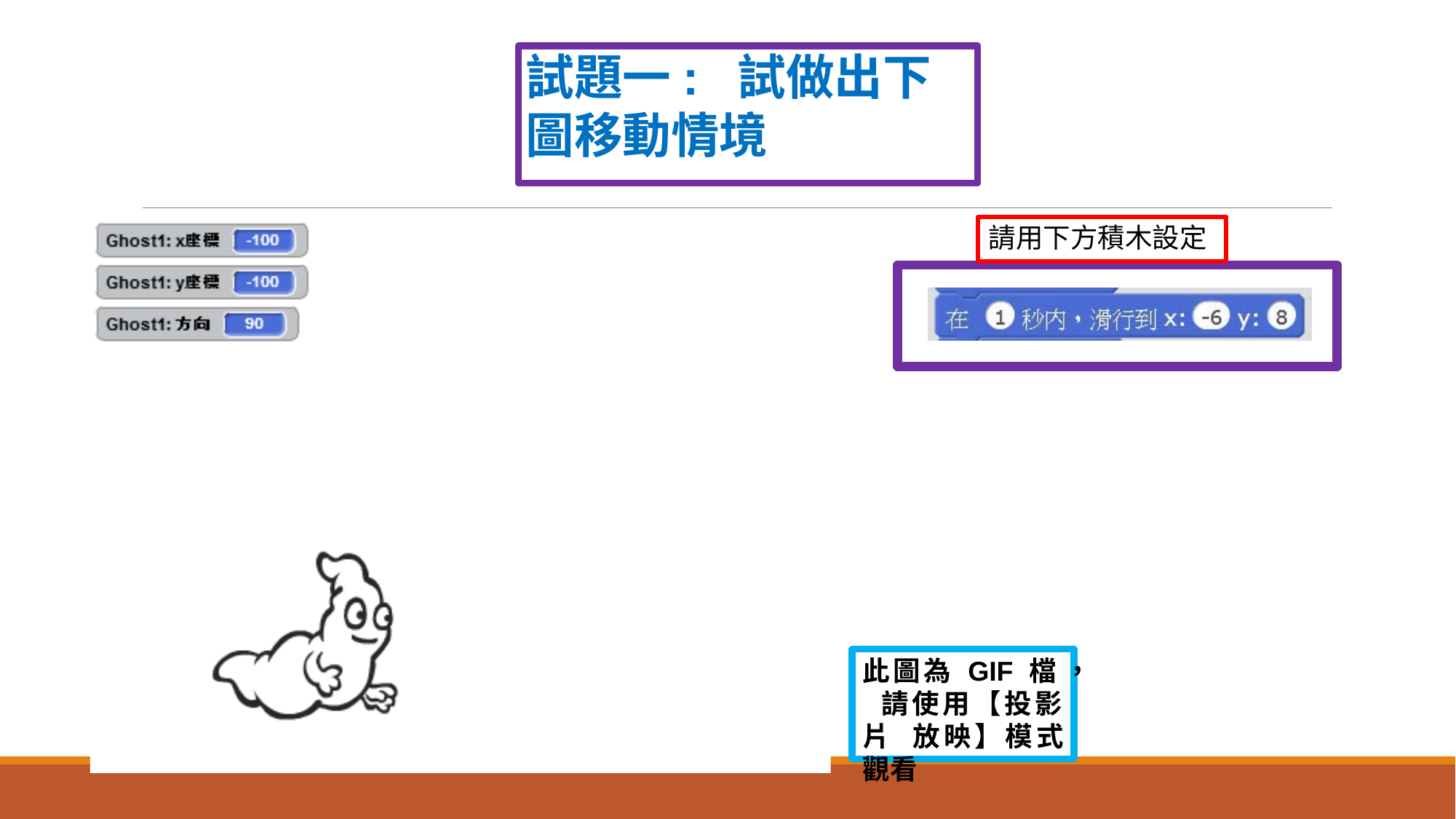

# 試題一:  試做出下圖移動情境

請用下方積木設定

此圖為 GIF 檔 ，  請使用【投影片  放映】模式觀看